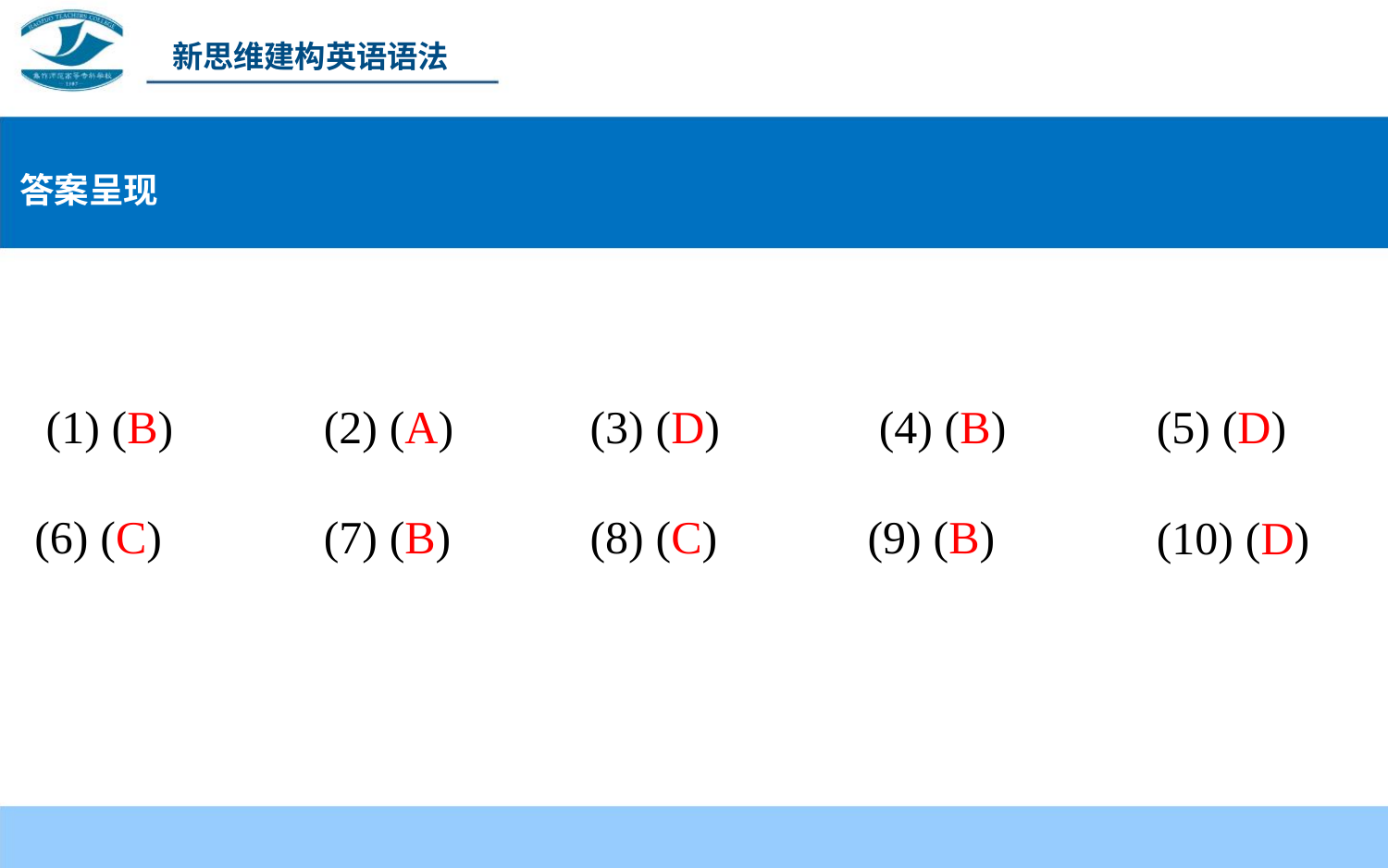

新思维建构英语语法
答案呈现
(1) (B)
(6) (C)
(2) (A)
(7) (B)
(3) (D)
(8) (C)
(4) (B)
(9) (B)
(5) (D)
(10) (D)